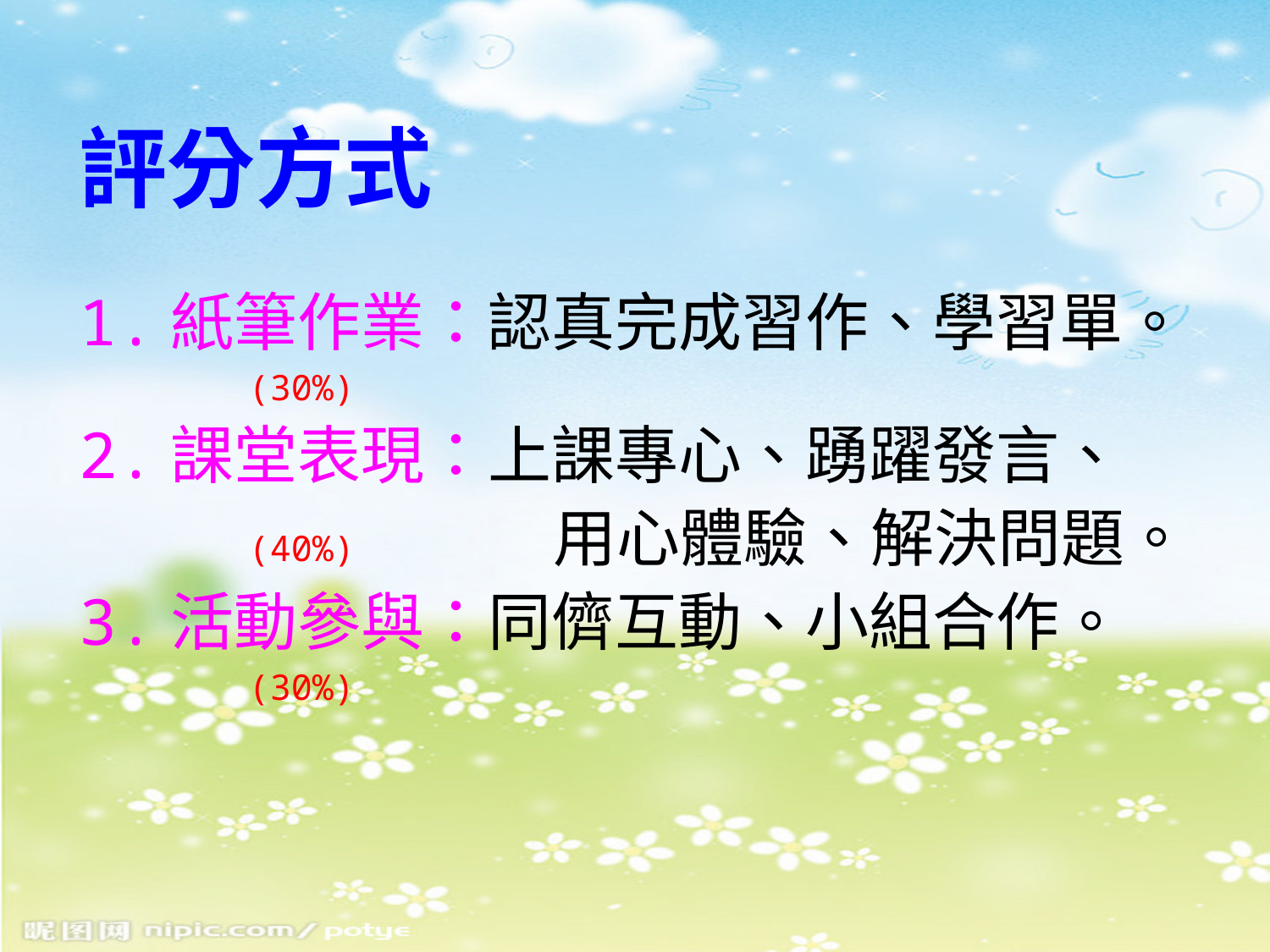

# 評分方式
1.紙筆作業：認真完成習作、學習單。
        (30%)
2.課堂表現：上課專心、踴躍發言、
        (40%)         用心體驗、解決問題。
3.活動參與：同儕互動、小組合作。
        (30%)